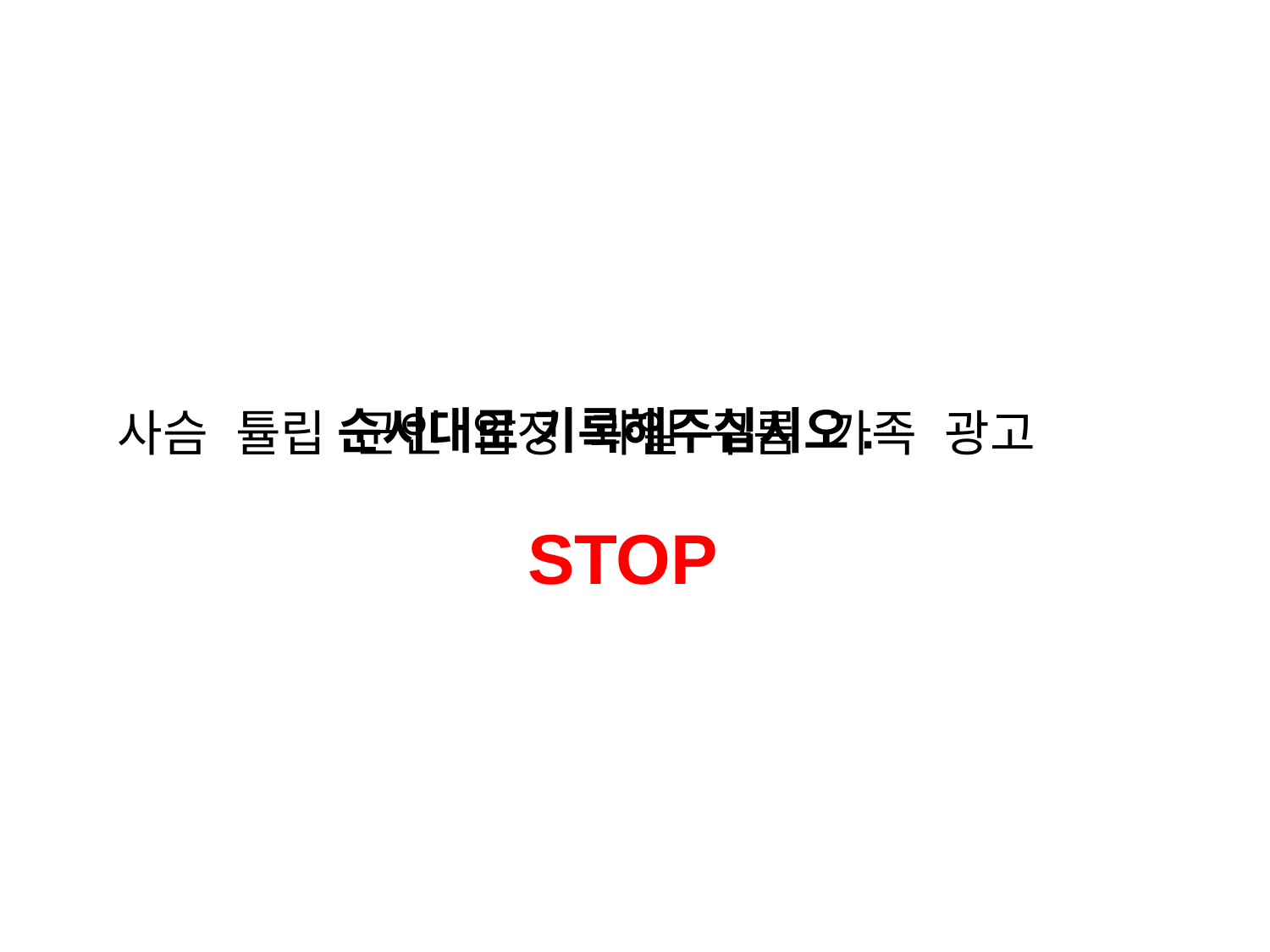

순서대로 기록해주십시오.
사슴  튤립  군인  압정  과일  구름  가족  광고
STOP